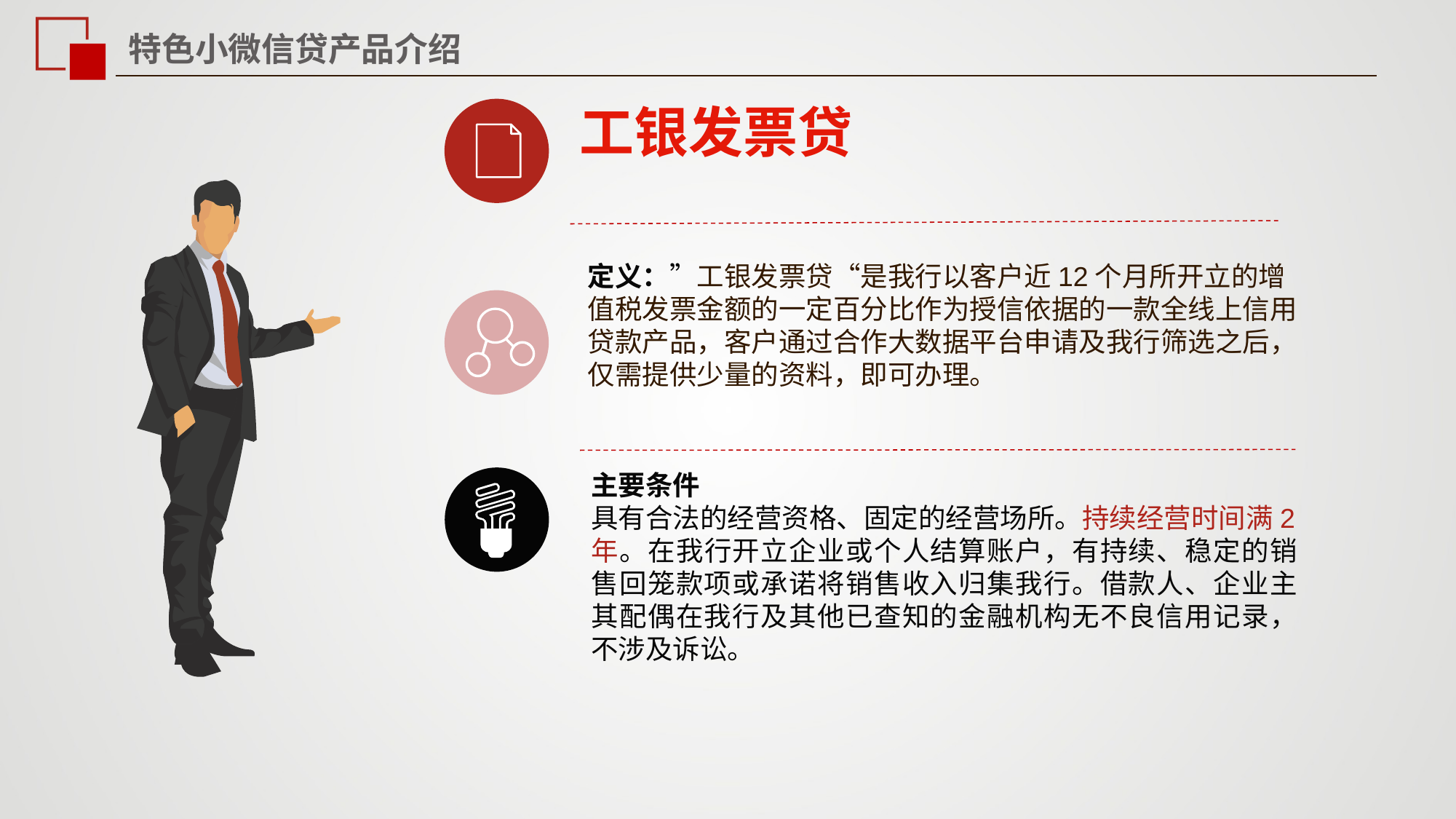

特色小微信贷产品介绍
工银发票贷

定义：”工银发票贷“是我行以客户近12个月所开立的增值税发票金额的一定百分比作为授信依据的一款全线上信用贷款产品，客户通过合作大数据平台申请及我行筛选之后，仅需提供少量的资料，即可办理。

主要条件
具有合法的经营资格、固定的经营场所。持续经营时间满2年。在我行开立企业或个人结算账户，有持续、稳定的销售回笼款项或承诺将销售收入归集我行。借款人、企业主其配偶在我行及其他已查知的金融机构无不良信用记录，不涉及诉讼。